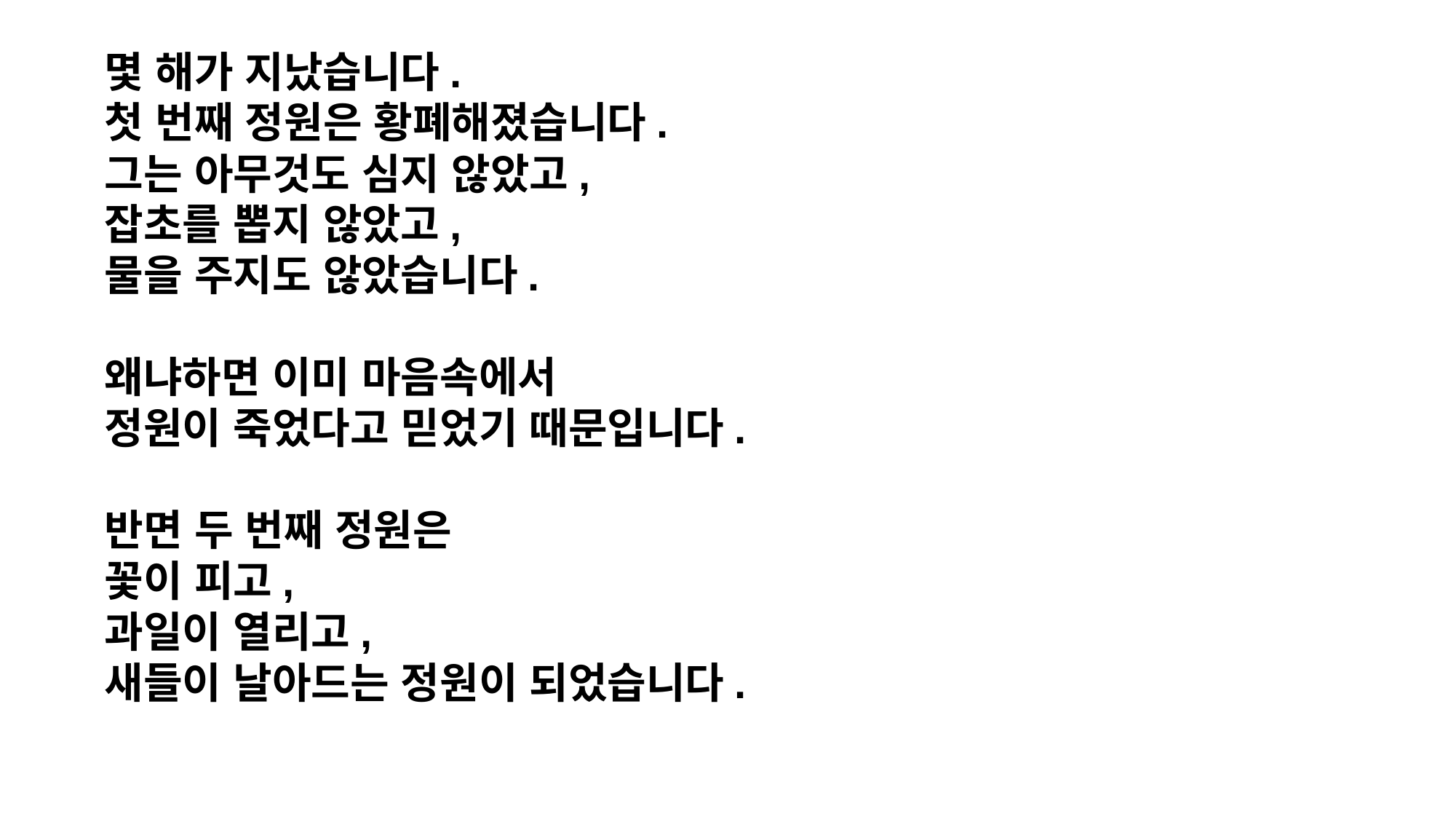

몇 해가 지났습니다.
첫 번째 정원은 황폐해졌습니다.
그는 아무것도 심지 않았고,
잡초를 뽑지 않았고,
물을 주지도 않았습니다.

왜냐하면 이미 마음속에서
정원이 죽었다고 믿었기 때문입니다.

반면 두 번째 정원은
꽃이 피고,
과일이 열리고,
새들이 날아드는 정원이 되었습니다.